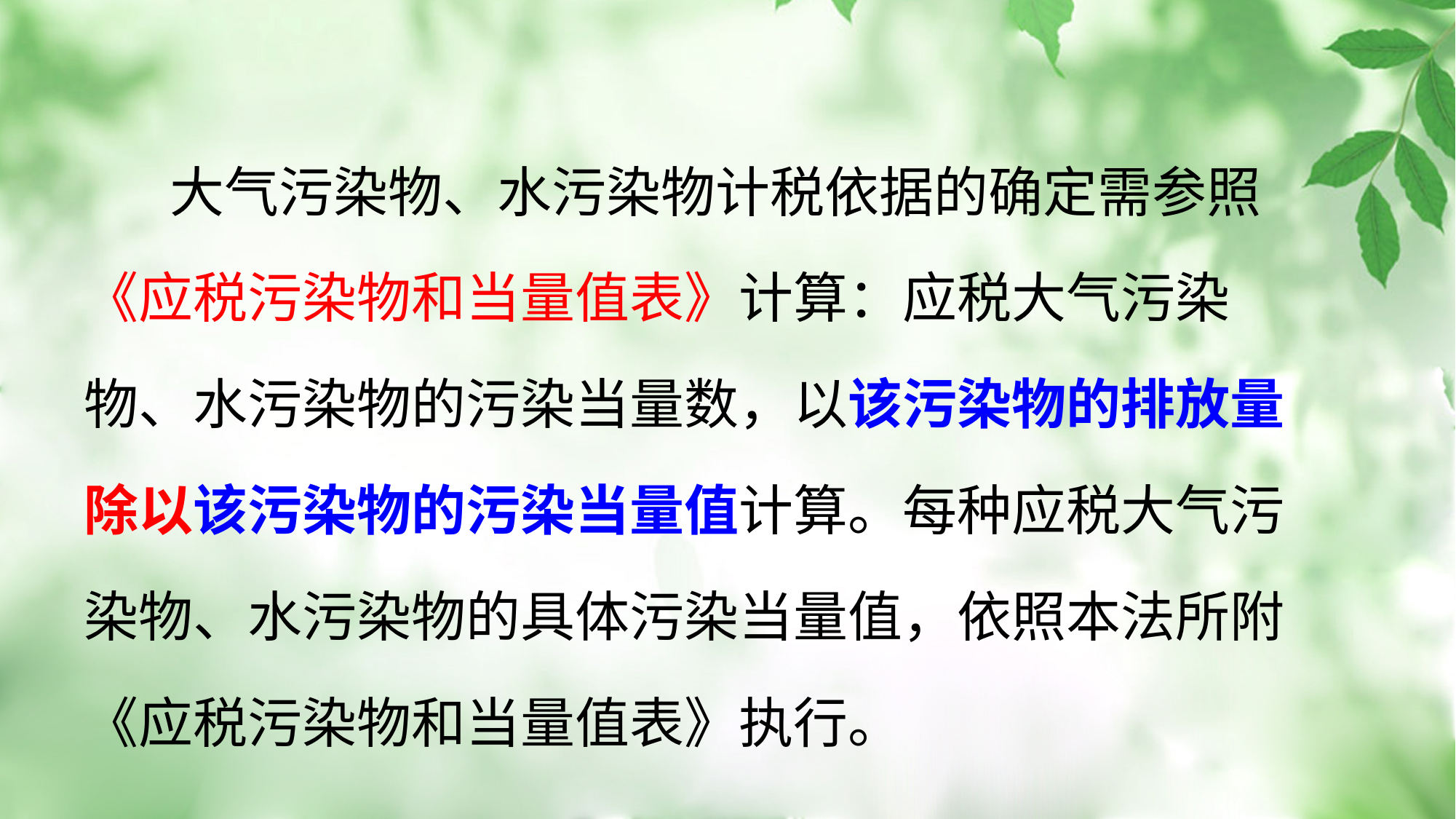

大气污染物、水污染物计税依据的确定需参照《应税污染物和当量值表》计算：应税大气污染物、水污染物的污染当量数，以该污染物的排放量除以该污染物的污染当量值计算。每种应税大气污染物、水污染物的具体污染当量值，依照本法所附《应税污染物和当量值表》执行。